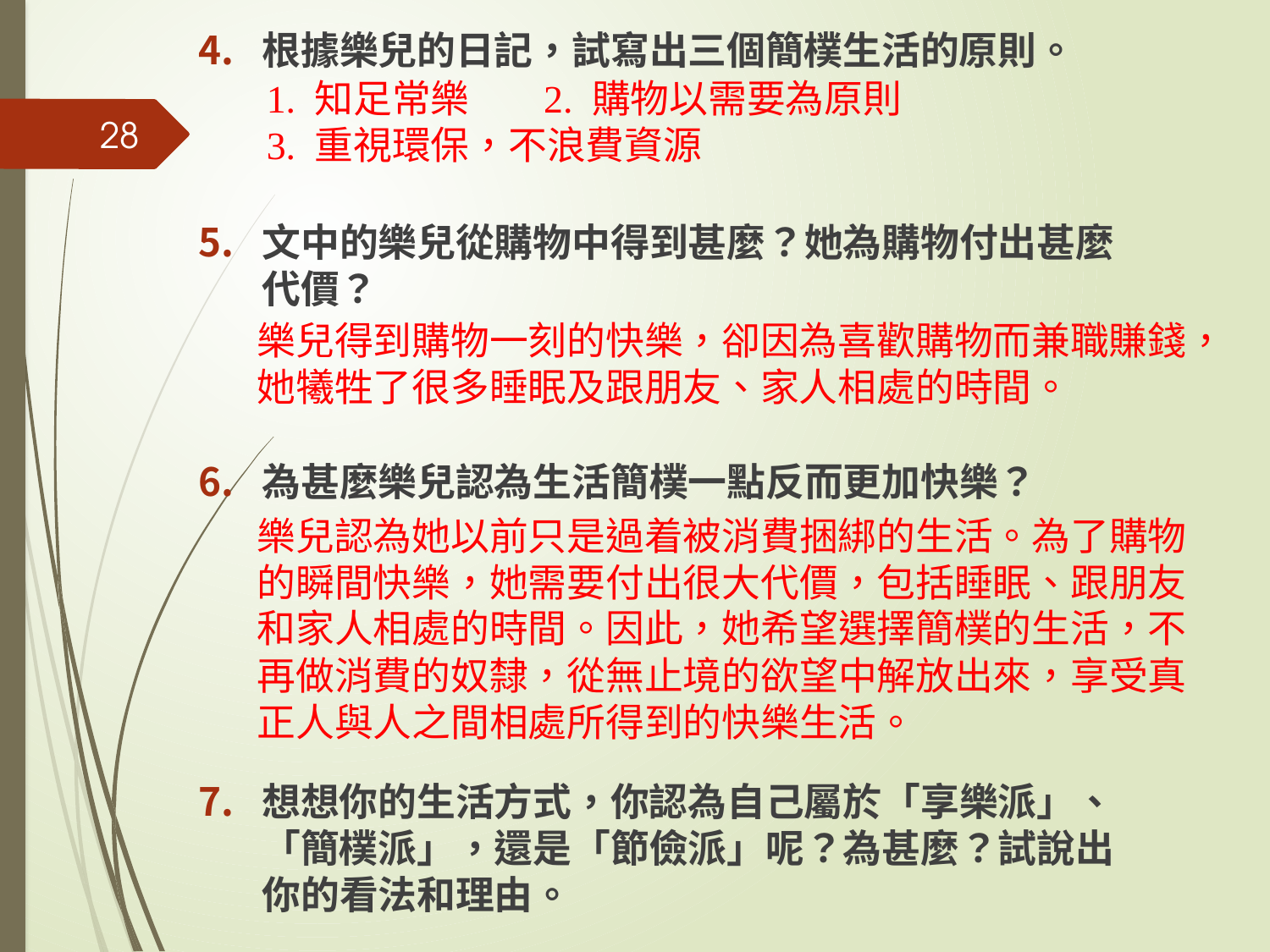

根據樂兒的日記，試寫出三個簡樸生活的原則。

文中的樂兒從購物中得到甚麼？她為購物付出甚麼代價？

為甚麼樂兒認為生活簡樸一點反而更加快樂？

想想你的生活方式，你認為自己屬於「享樂派」、「簡樸派」，還是「節儉派」呢？為甚麼？試說出你的看法和理由。

1. 知足常樂   　2. 購物以需要為原則
3. 重視環保，不浪費資源
28
樂兒得到購物一刻的快樂，卻因為喜歡購物而兼職賺錢，她犧牲了很多睡眠及跟朋友、家人相處的時間。
樂兒認為她以前只是過着被消費捆綁的生活。為了購物的瞬間快樂，她需要付出很大代價，包括睡眠、跟朋友和家人相處的時間。因此，她希望選擇簡樸的生活，不再做消費的奴隸，從無止境的欲望中解放出來，享受真正人與人之間相處所得到的快樂生活。